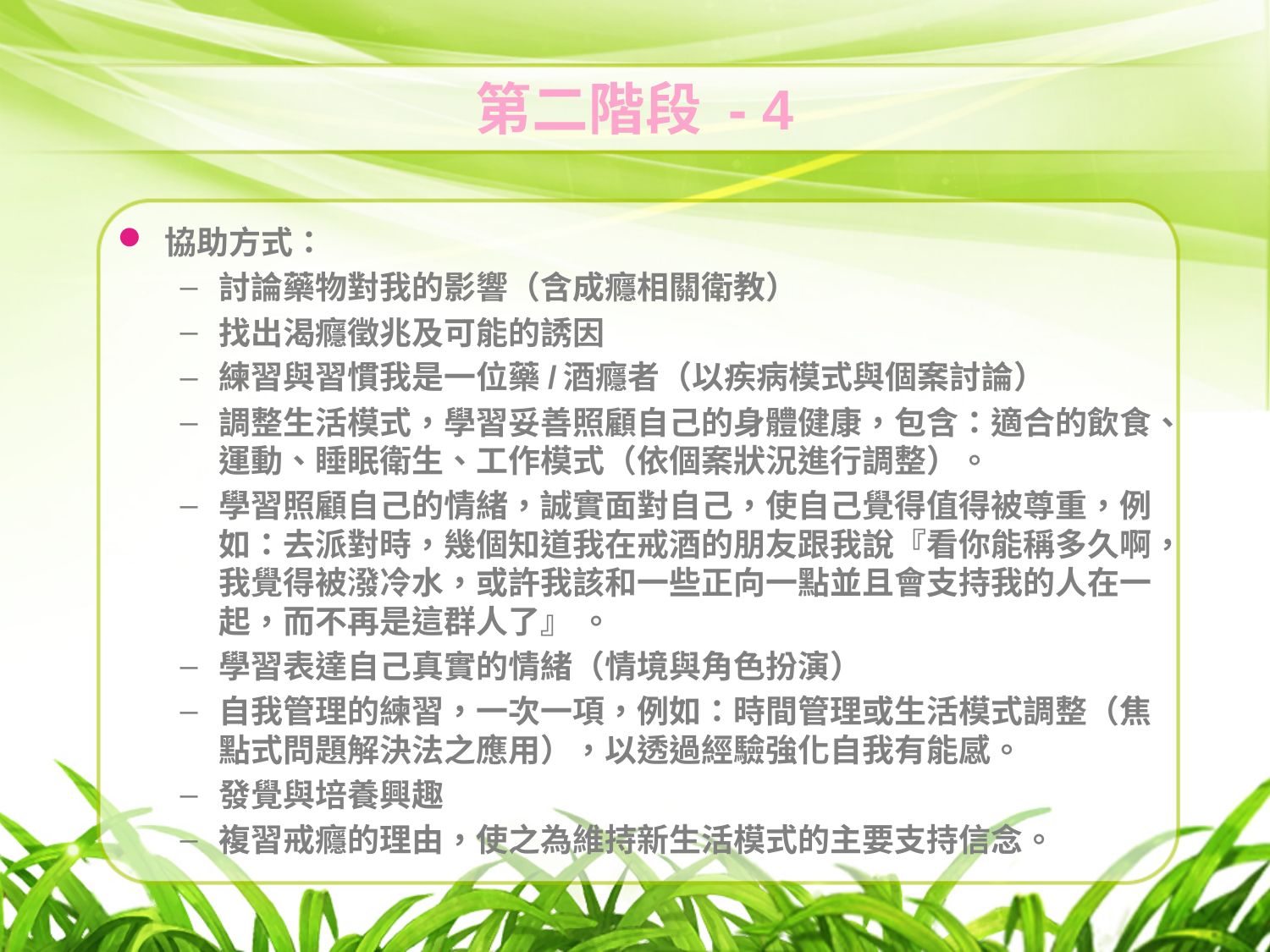

# 第二階段 - 4
協助方式：
討論藥物對我的影響（含成癮相關衛教）
找出渴癮徵兆及可能的誘因
練習與習慣我是一位藥/酒癮者（以疾病模式與個案討論）
調整生活模式，學習妥善照顧自己的身體健康，包含：適合的飲食、運動、睡眠衛生、工作模式（依個案狀況進行調整）。
學習照顧自己的情緒，誠實面對自己，使自己覺得值得被尊重，例如：去派對時，幾個知道我在戒酒的朋友跟我說『看你能稱多久啊，我覺得被潑冷水，或許我該和一些正向一點並且會支持我的人在一起，而不再是這群人了』 。
學習表達自己真實的情緒（情境與角色扮演）
自我管理的練習，一次一項，例如：時間管理或生活模式調整（焦點式問題解決法之應用），以透過經驗強化自我有能感。
發覺與培養興趣
複習戒癮的理由，使之為維持新生活模式的主要支持信念。